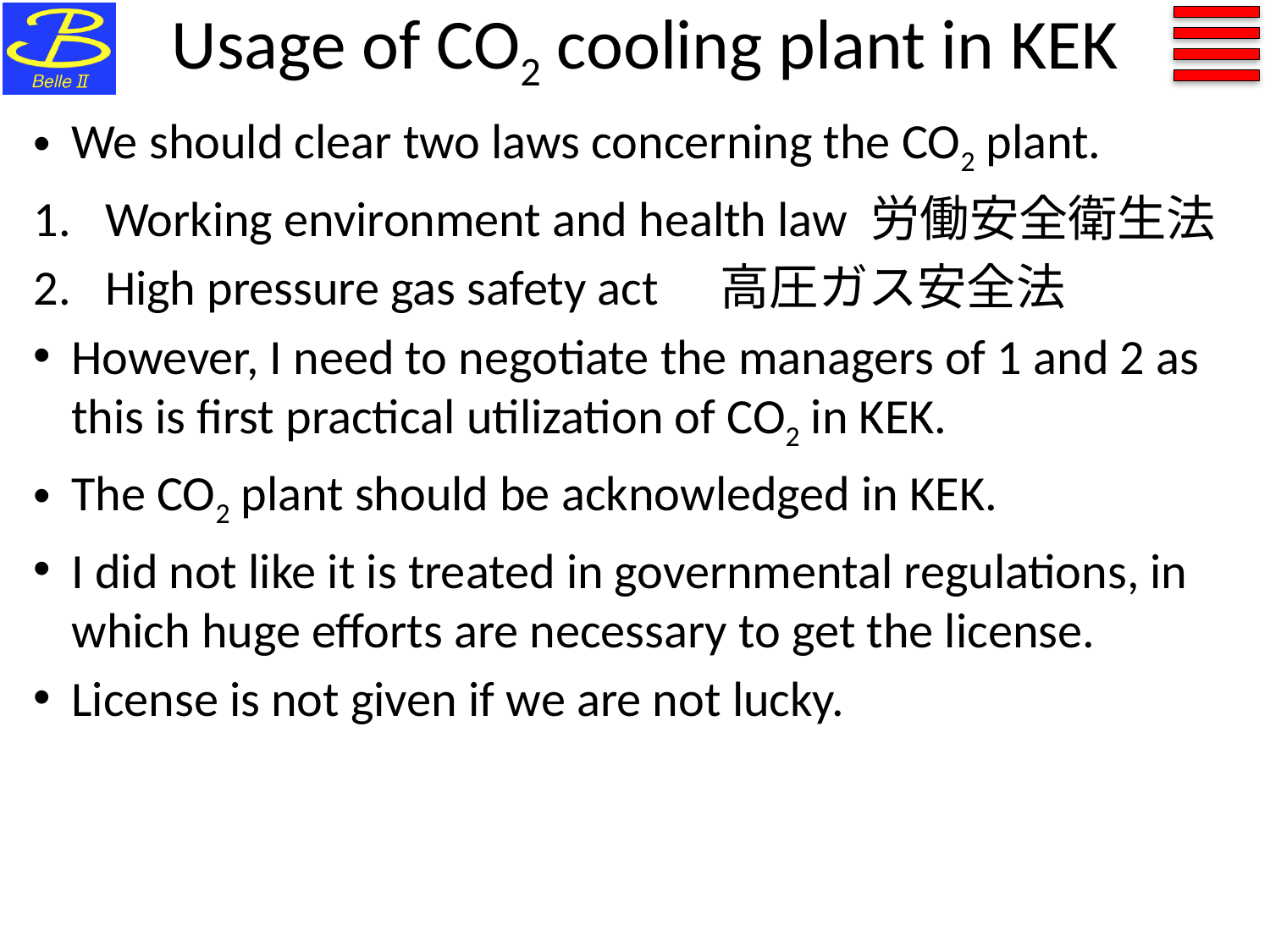

# Usage of CO2 cooling plant in KEK
We should clear two laws concerning the CO2 plant.
Working environment and health law 労働安全衛生法
High pressure gas safety act　高圧ガス安全法
However, I need to negotiate the managers of 1 and 2 as this is first practical utilization of CO2 in KEK.
The CO2 plant should be acknowledged in KEK.
I did not like it is treated in governmental regulations, in which huge efforts are necessary to get the license.
License is not given if we are not lucky.